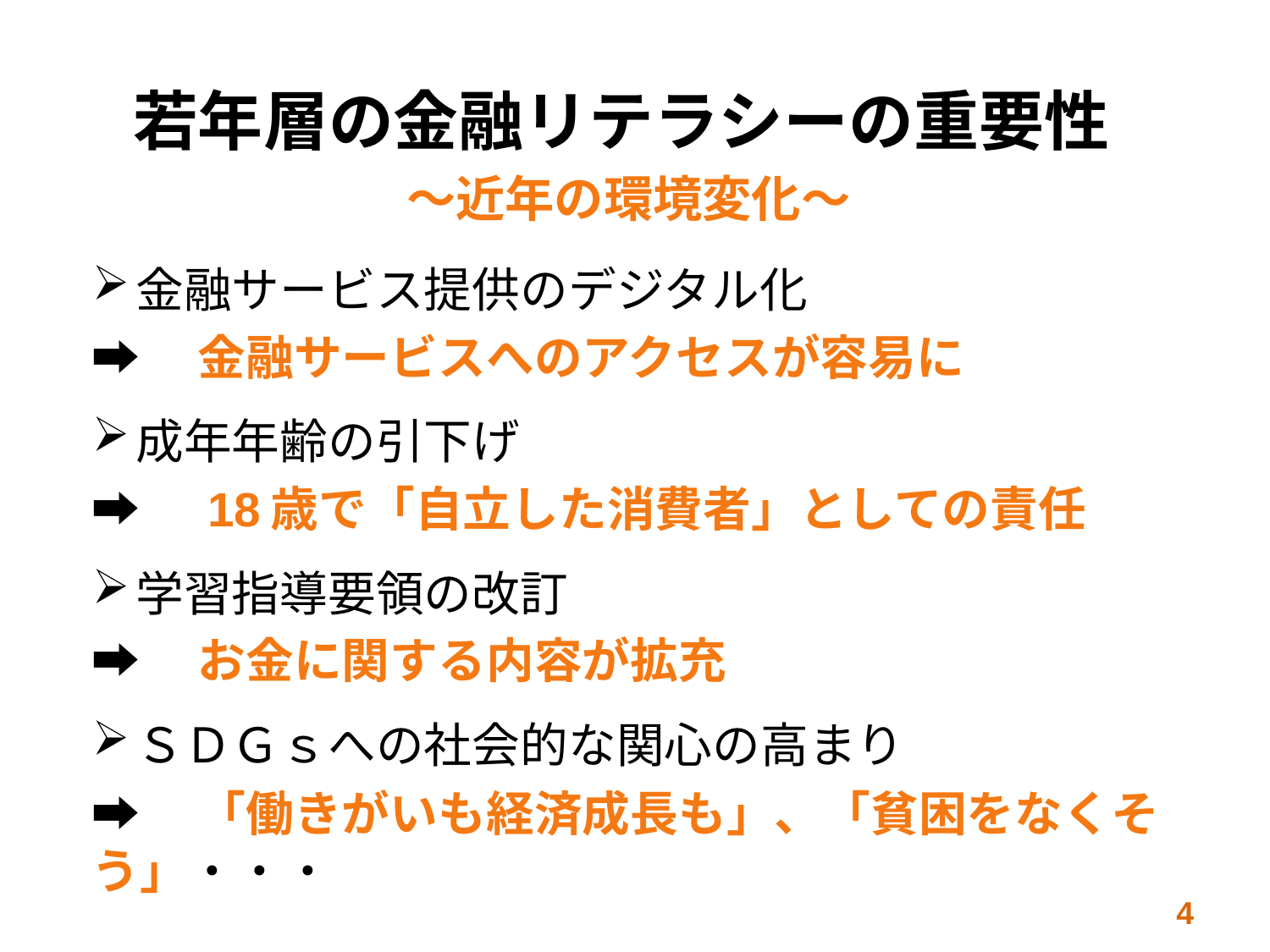

# 若年層の金融リテラシーの重要性
　～近年の環境変化～
金融サービス提供のデジタル化
➡　金融サービスへのアクセスが容易に
成年年齢の引下げ
➡　18歳で「自立した消費者」としての責任
学習指導要領の改訂
➡　お金に関する内容が拡充
ＳＤＧｓへの社会的な関心の高まり
➡　「働きがいも経済成長も」、「貧困をなくそう」・・・

4